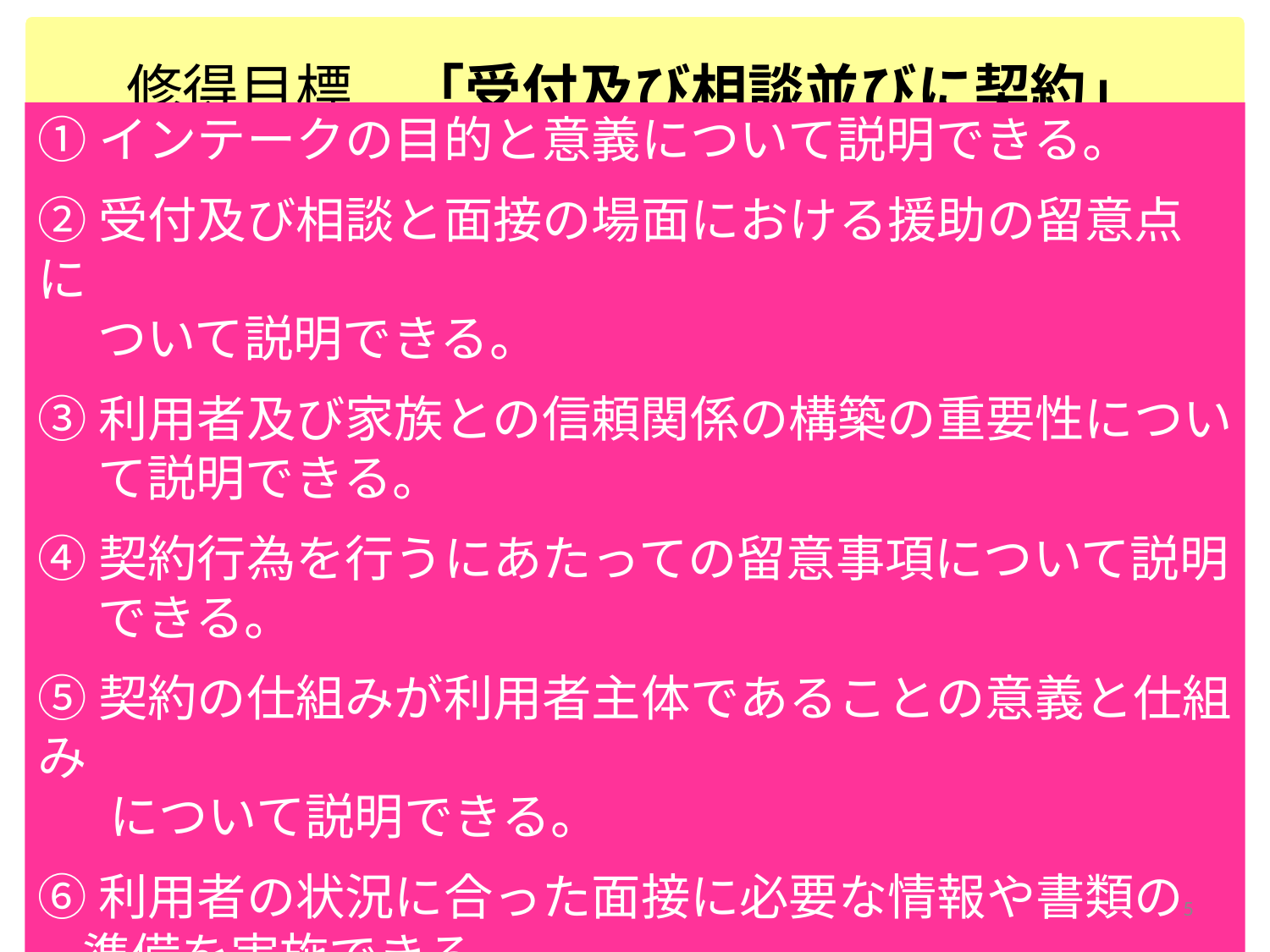

修得目標　「受付及び相談並びに契約」
①インテークの目的と意義について説明できる。

②受付及び相談と面接の場面における援助の留意点に
　 ついて説明できる。

③利用者及び家族との信頼関係の構築の重要性につい
　 て説明できる。

④契約行為を行うにあたっての留意事項について説明
　 できる。

⑤契約の仕組みが利用者主体であることの意義と仕組み
 　について説明できる。

⑥利用者の状況に合った面接に必要な情報や書類の
   準備を実施できる。
5